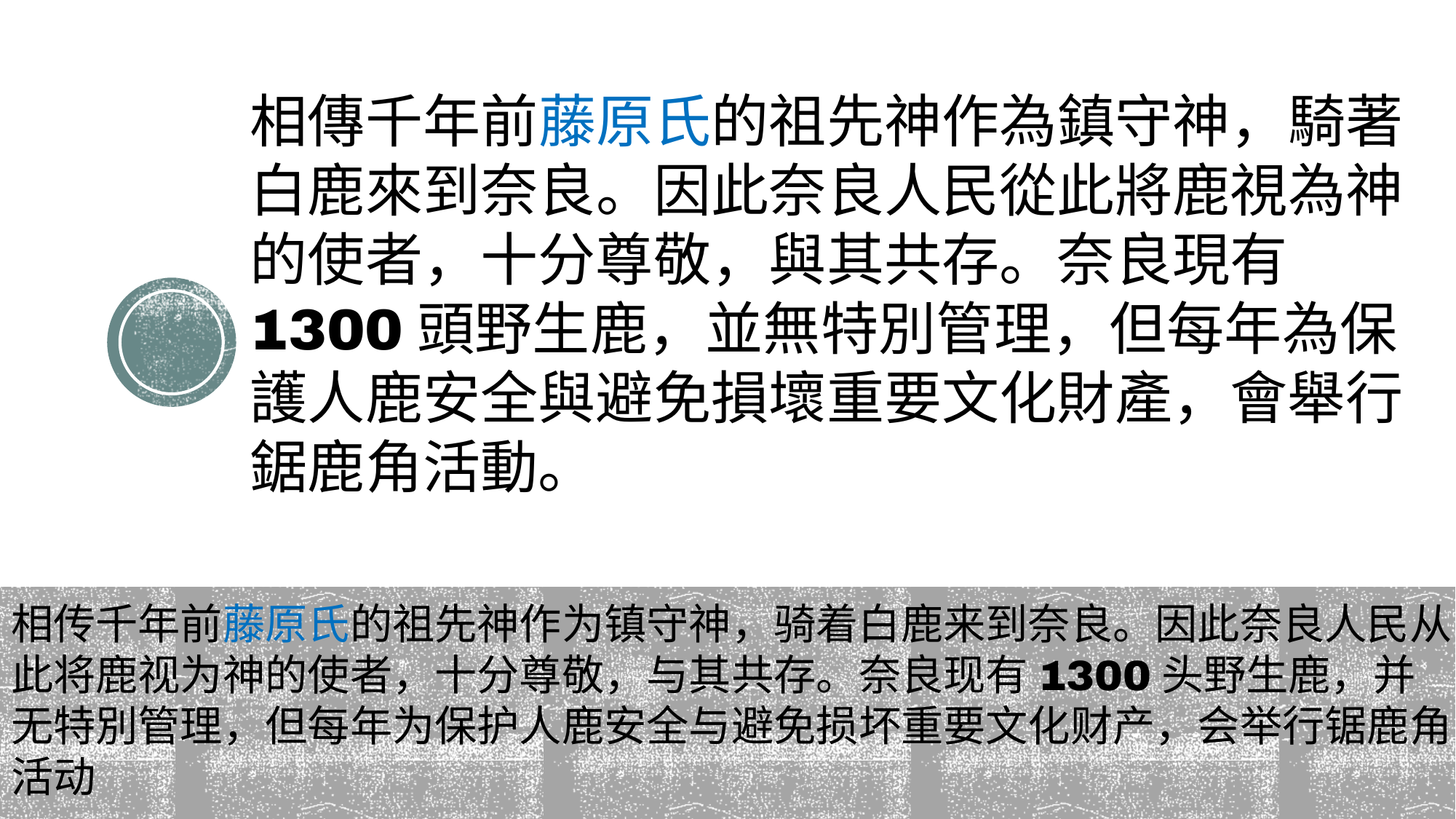

# 相傳千年前藤原氏的祖先神作為鎮守神，騎著白鹿來到奈良。因此奈良人民從此將鹿視為神的使者，十分尊敬，與其共存。奈良現有1300頭野生鹿，並無特別管理，但每年為保護人鹿安全與避免損壞重要文化財產，會舉行鋸鹿角活動。

相传千年前藤原氏的祖先神作为镇守神，骑着白鹿来到奈良。因此奈良人民从此将鹿视为神的使者，十分尊敬，与其共存。奈良现有1300头野生鹿，并无特別管理，但每年为保护人鹿安全与避免损坏重要文化财产，会举行锯鹿角活动